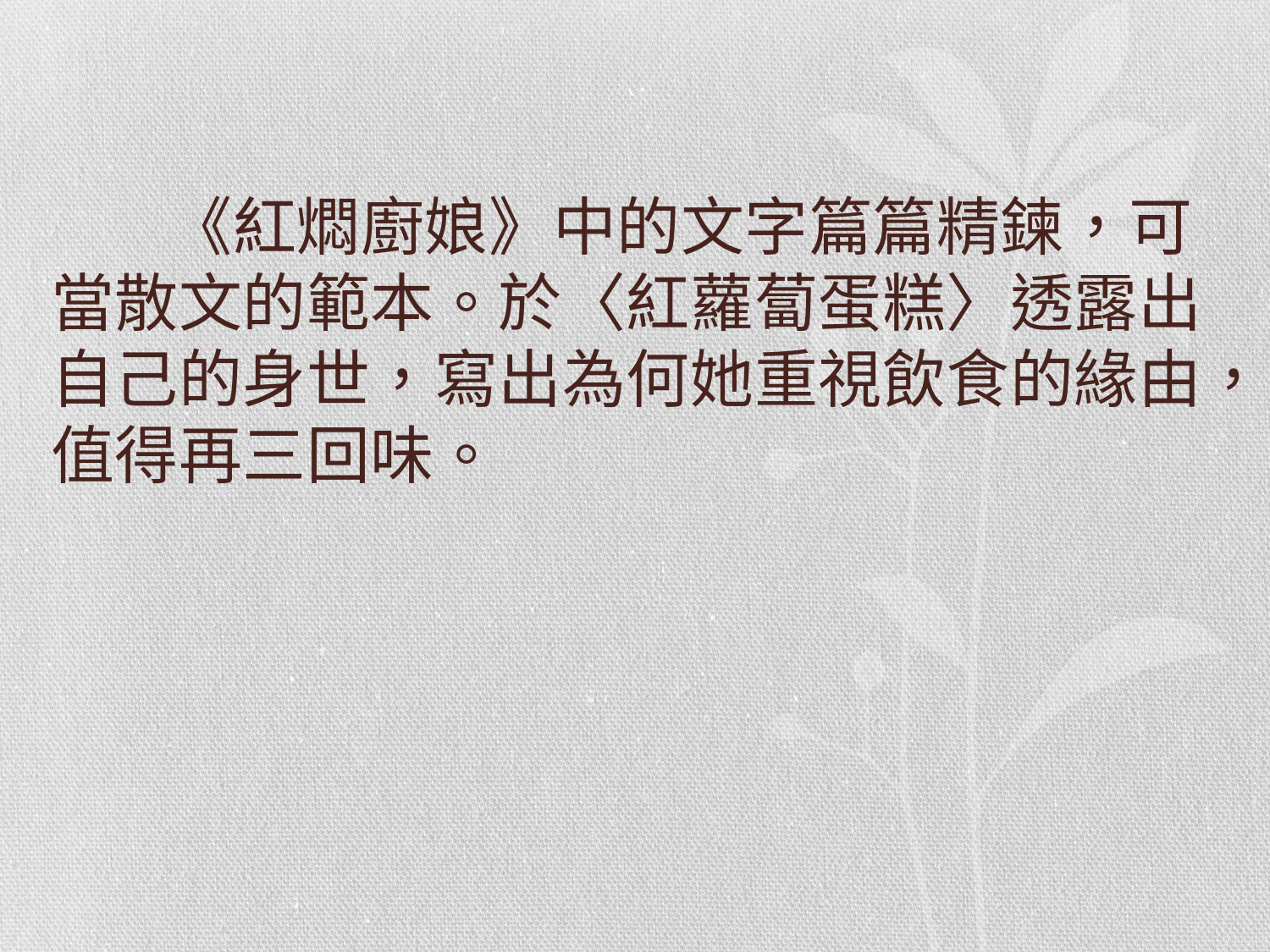

#
       《紅燜廚娘》中的文字篇篇精鍊，可當散文的範本。於〈紅蘿蔔蛋糕〉透露出自己的身世，寫出為何她重視飲食的緣由，值得再三回味。